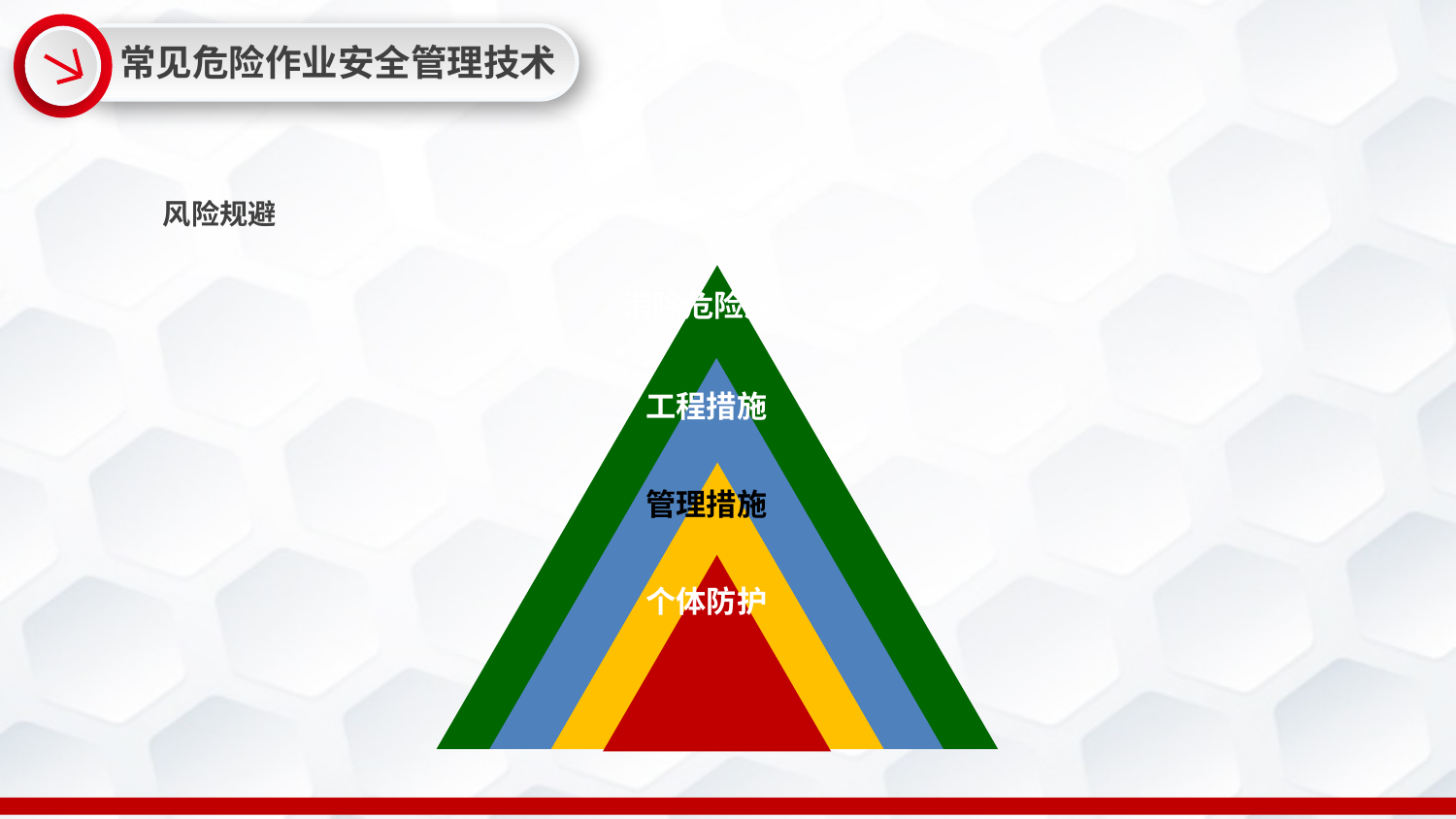

常见危险作业安全管理技术
风险规避

消除危险源

工程措施

管理措施

个体防护